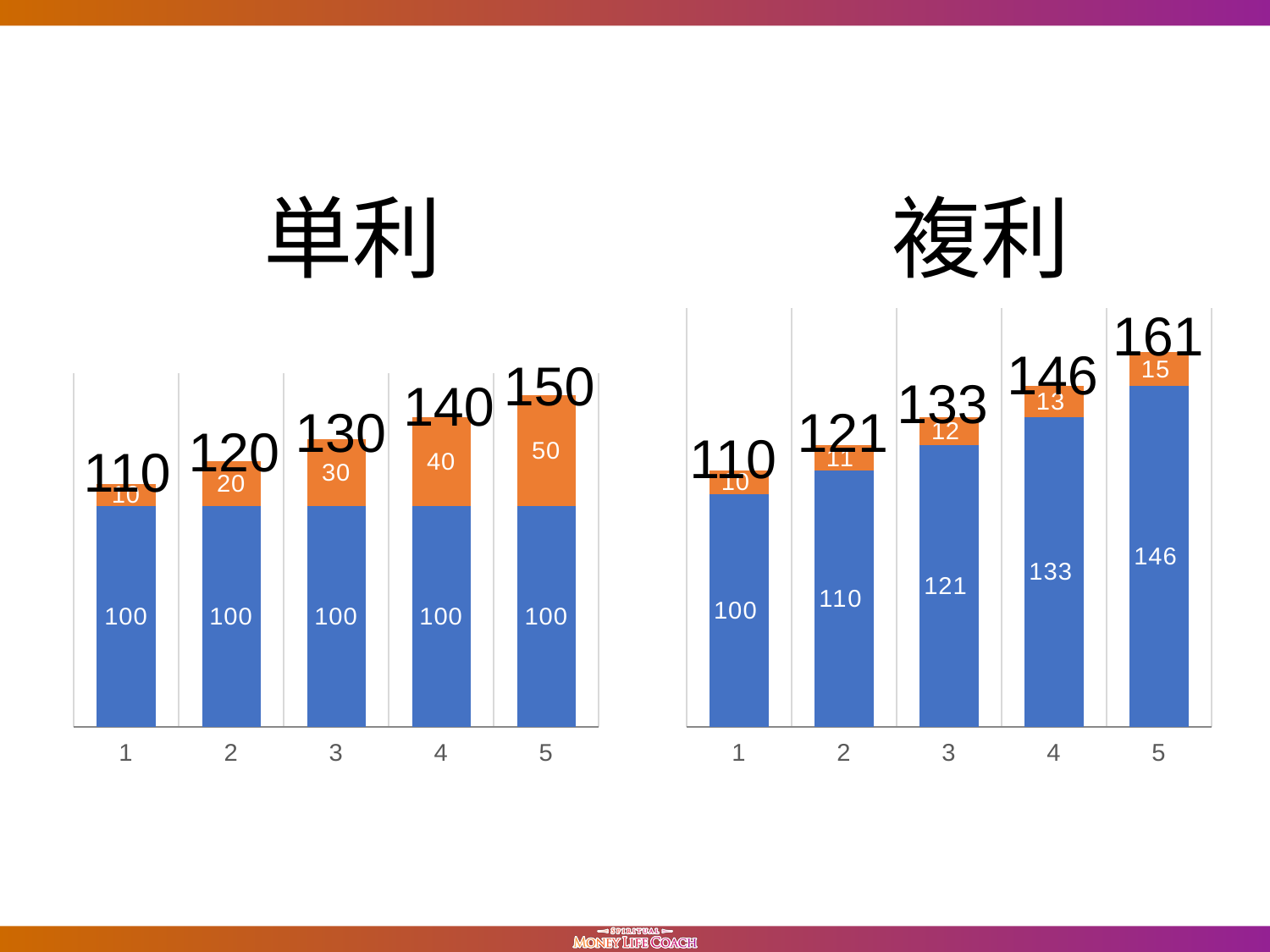

単利
複利
161

### Chart

| Category | 元本 | 金利 |
|---|---|---|
| 1 | 100.0 | 10.0 |
| 2 | 110.0 | 11.0 |
| 3 | 121.0 | 12.1 |
| 4 | 133.1 | 13.31 |
| 5 | 146.41 | 14.641 |
146
150
133
140

### Chart

| Category | 元本 | 金利 |
|---|---|---|
| 1 | 100.0 | 10.0 |
| 2 | 100.0 | 20.0 |
| 3 | 100.0 | 30.0 |
| 4 | 100.0 | 40.0 |
| 5 | 100.0 | 50.0 |
130
121
120
110
110